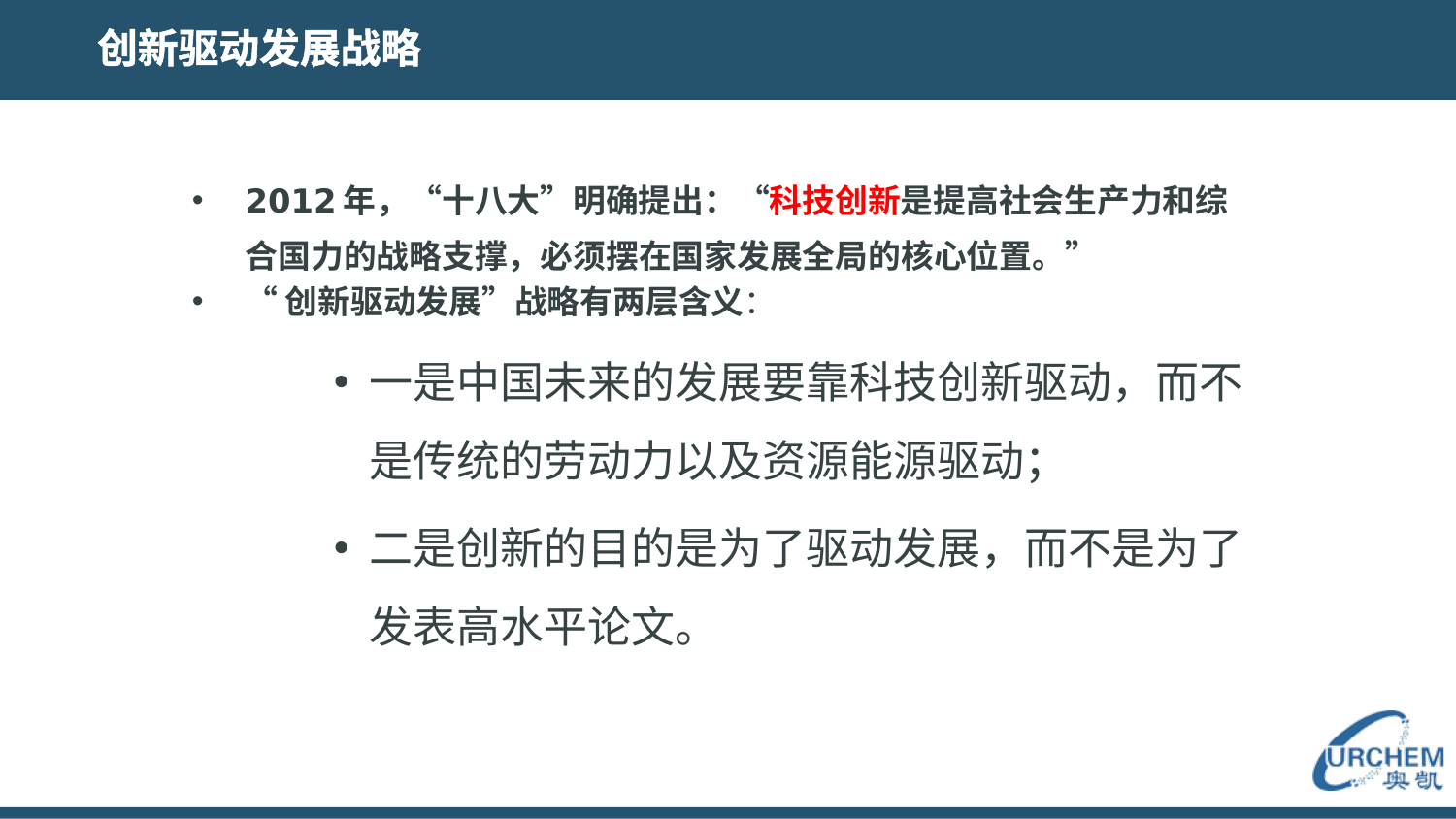

# 创新驱动发展战略
2012年，“十八大”明确提出：“科技创新是提高社会生产力和综合国力的战略支撑，必须摆在国家发展全局的核心位置。”
“创新驱动发展”战略有两层含义：
一是中国未来的发展要靠科技创新驱动，而不是传统的劳动力以及资源能源驱动；
二是创新的目的是为了驱动发展，而不是为了发表高水平论文。